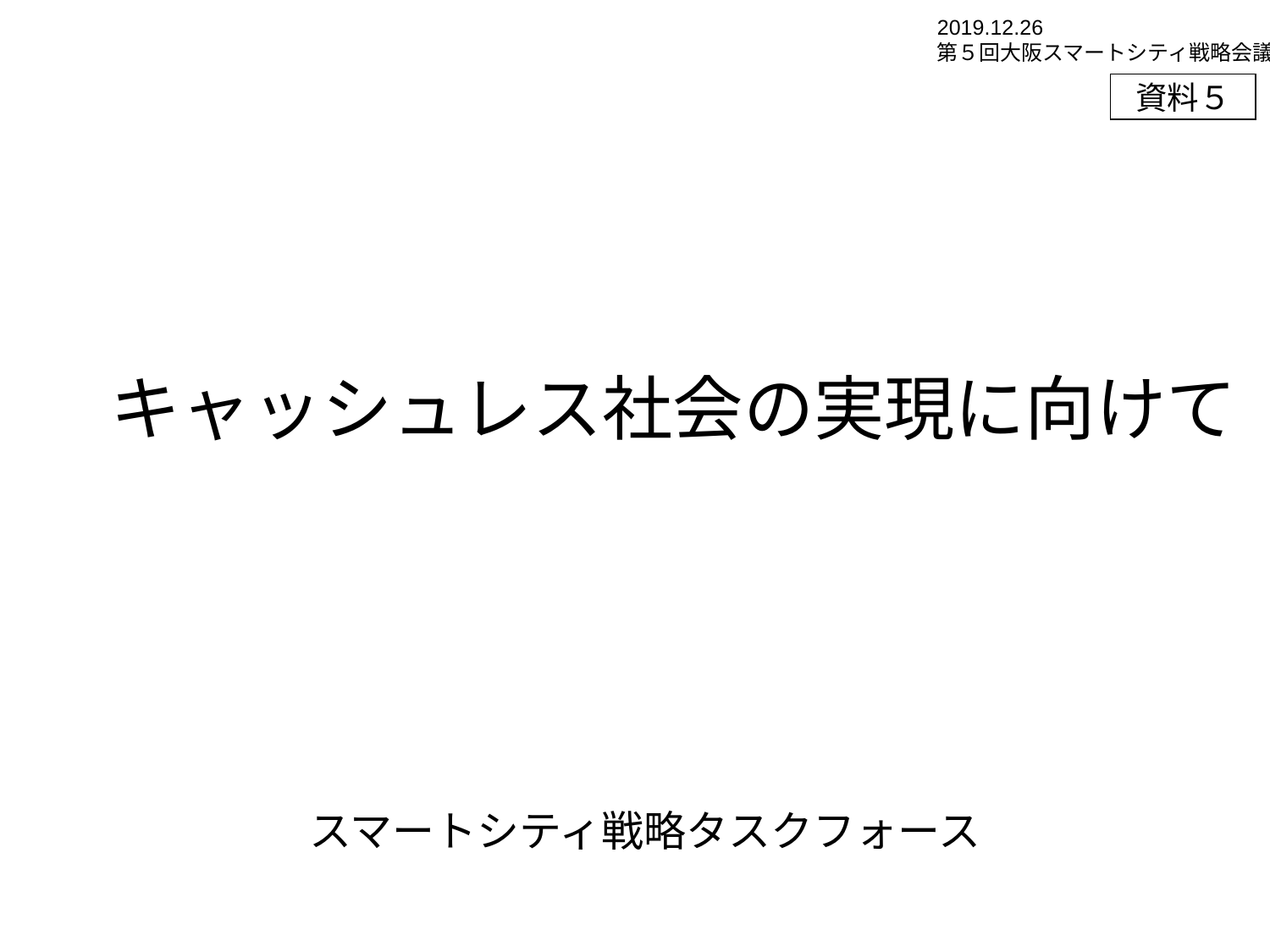

2019.12.26
第５回大阪スマートシティ戦略会議
資料５
キャッシュレス社会の実現に向けて
スマートシティ戦略タスクフォース